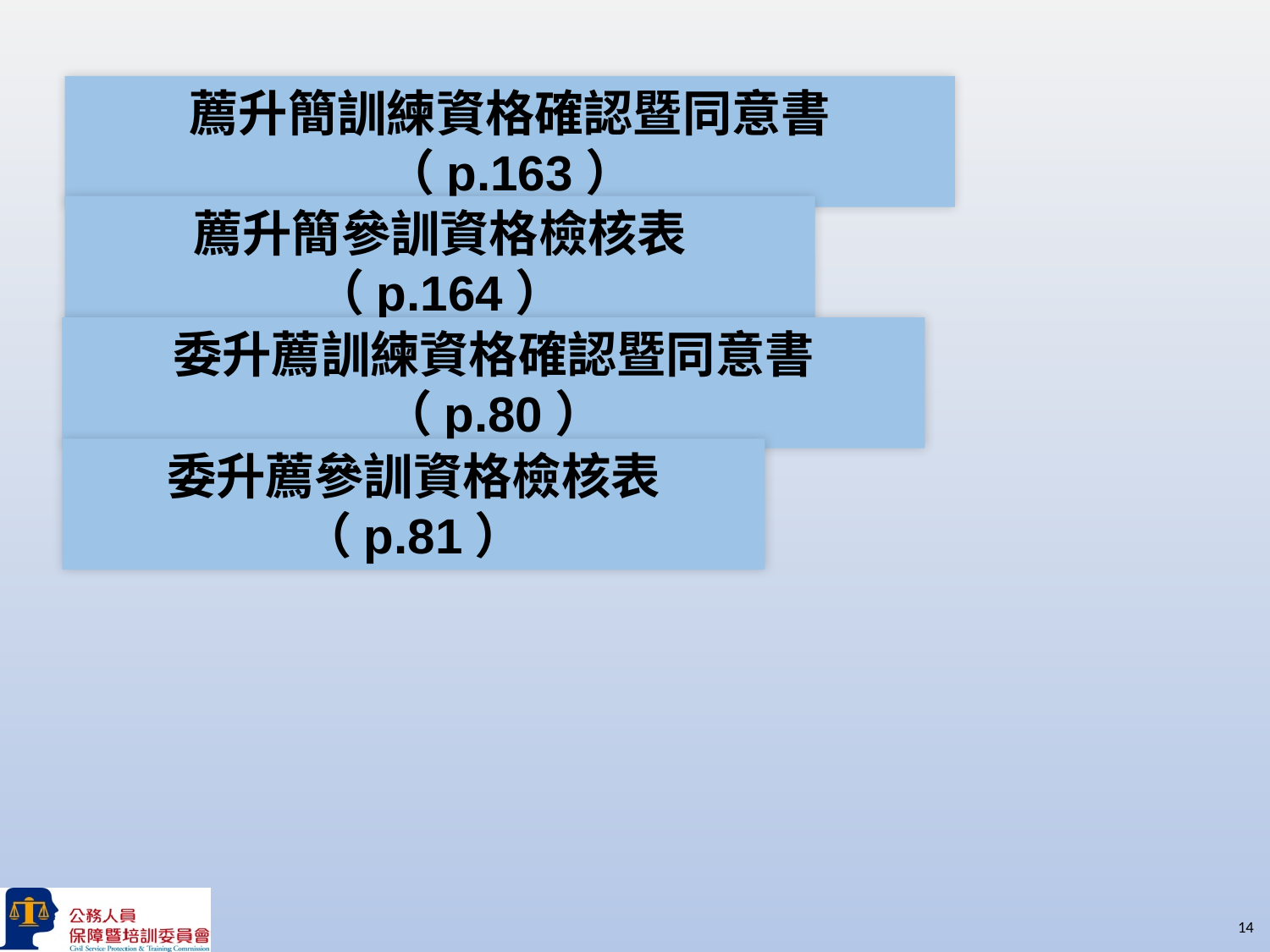

薦升簡訓練資格確認暨同意書（p.163）
薦升簡參訓資格檢核表（p.164）
委升薦訓練資格確認暨同意書（p.80）
委升薦參訓資格檢核表（p.81）
14